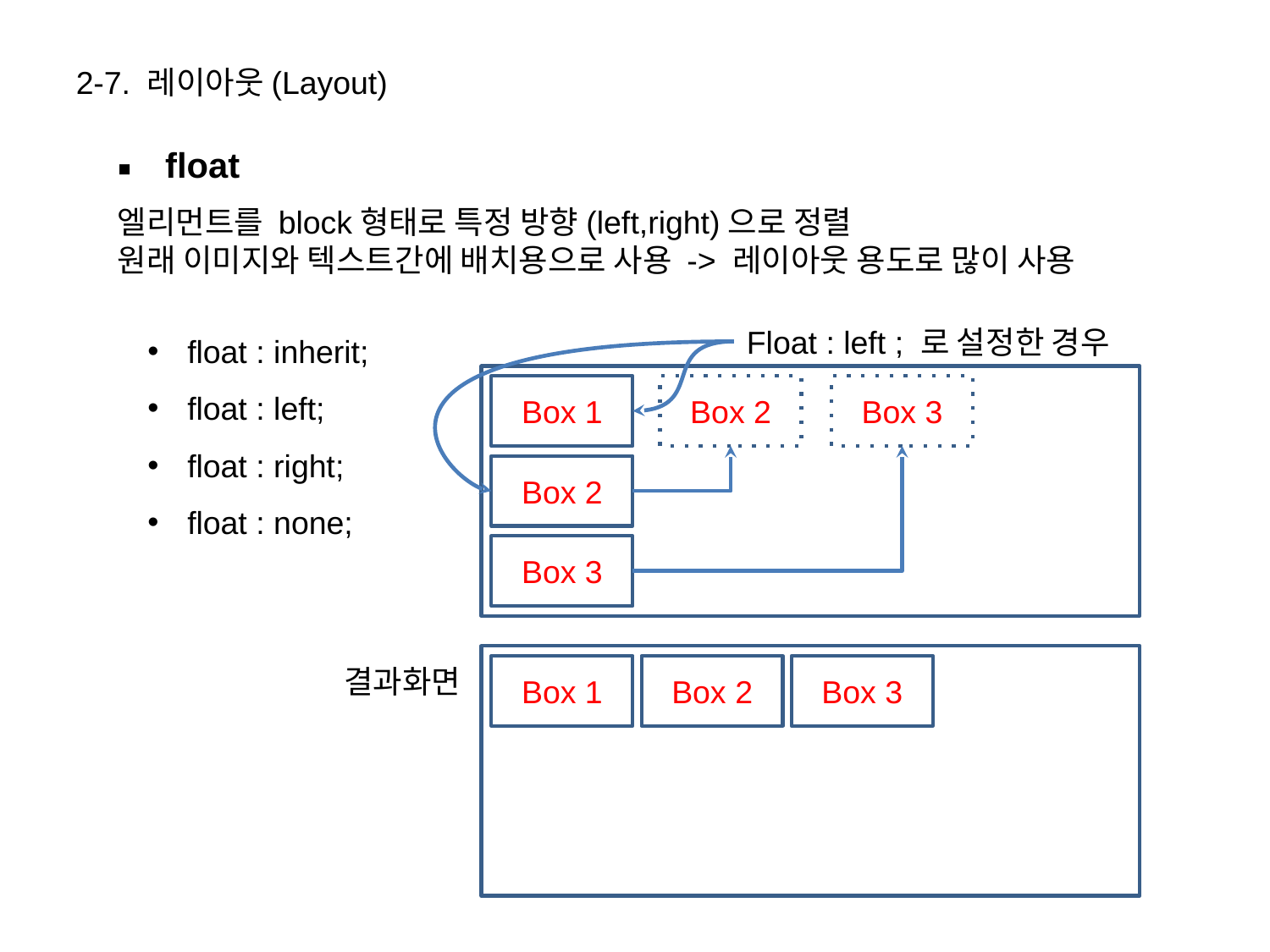

2-7. 레이아웃(Layout)
float
엘리먼트를 block형태로 특정 방향(left,right)으로 정렬
원래 이미지와 텍스트간에 배치용으로 사용 -> 레이아웃 용도로 많이 사용
float : inherit;
float : left;
float : right;
float : none;
Float : left ; 로 설정한 경우

Box 1
Box 2
Box 3
Box 2
Box 3

결과화면
Box 1
Box 2
Box 3